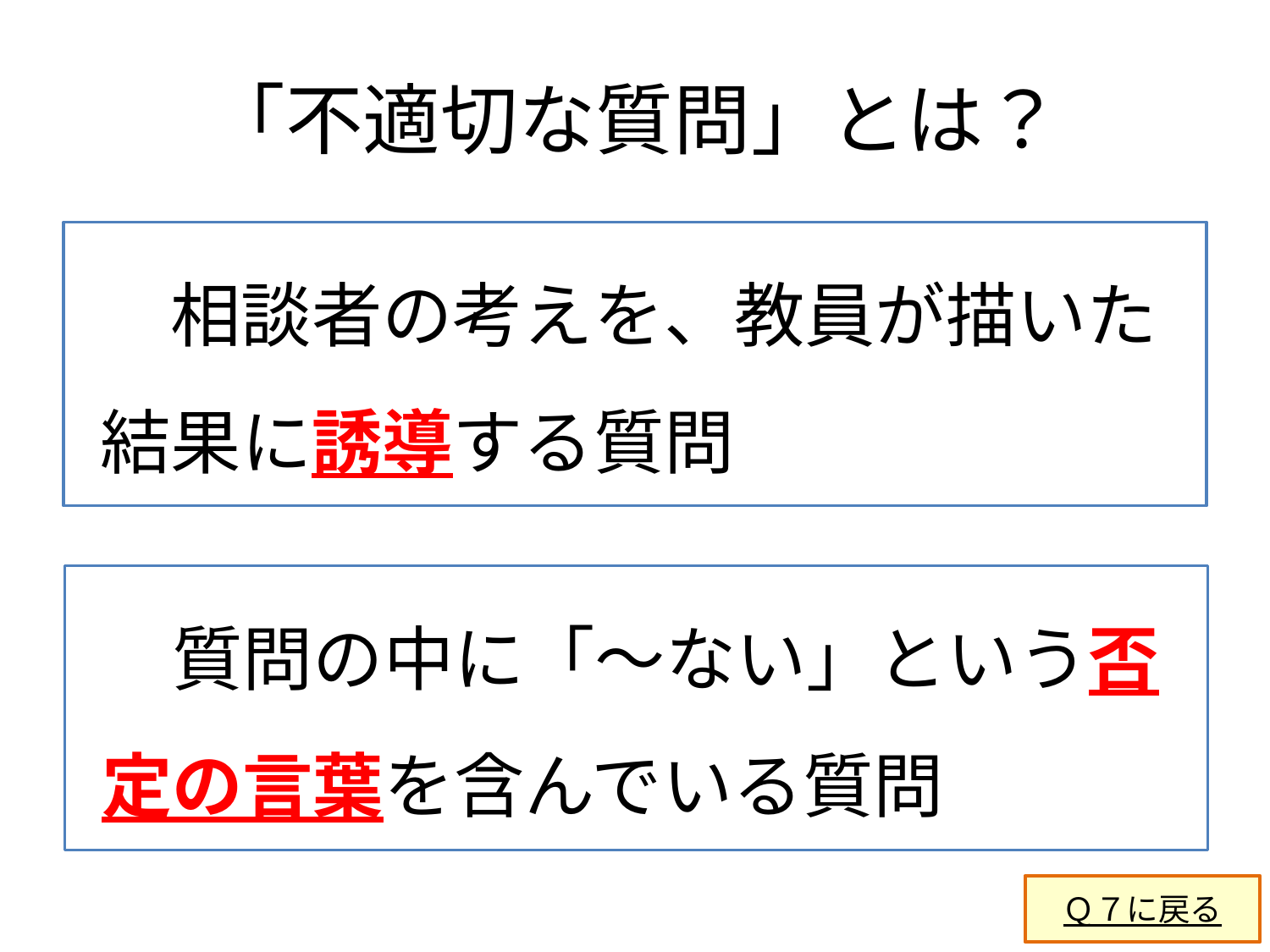

# 「不適切な質問」とは？
　相談者の考えを、教員が描いた結果に誘導する質問
　質問の中に「～ない」という否定の言葉を含んでいる質問
Ｑ７に戻る